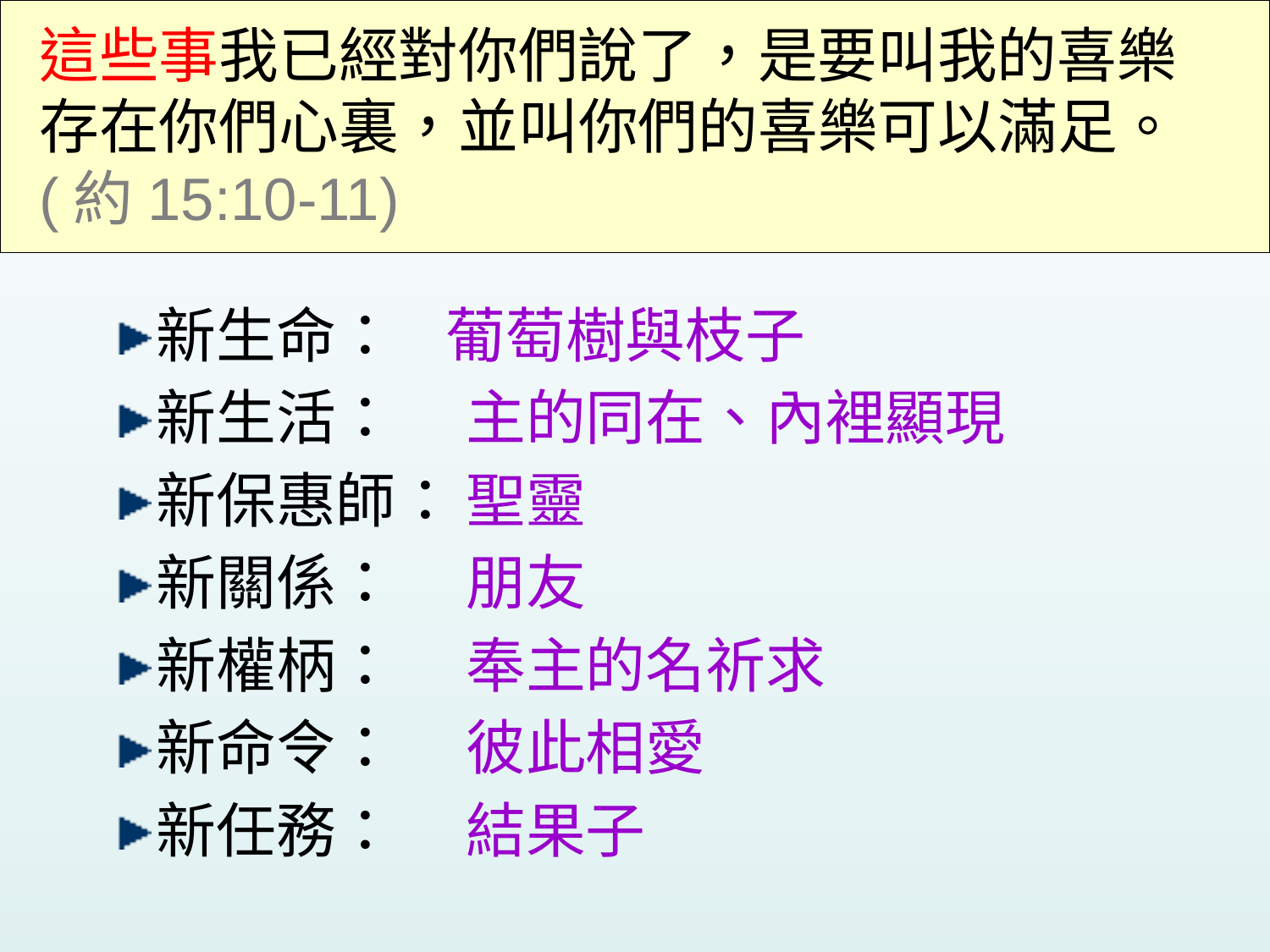

這些事我已經對你們說了，是要叫我的喜樂存在你們心裏，並叫你們的喜樂可以滿足。(約15:10-11)
新生命：
新生活：
新保惠師：
新關係：
新權柄：
新命令：
新任務：
　　　　  葡萄樹與枝子
　　　　主的同在、內裡顯現
　　　　聖靈
　　　　朋友
　　　　奉主的名祈求
　　　　彼此相愛
　　　　結果子